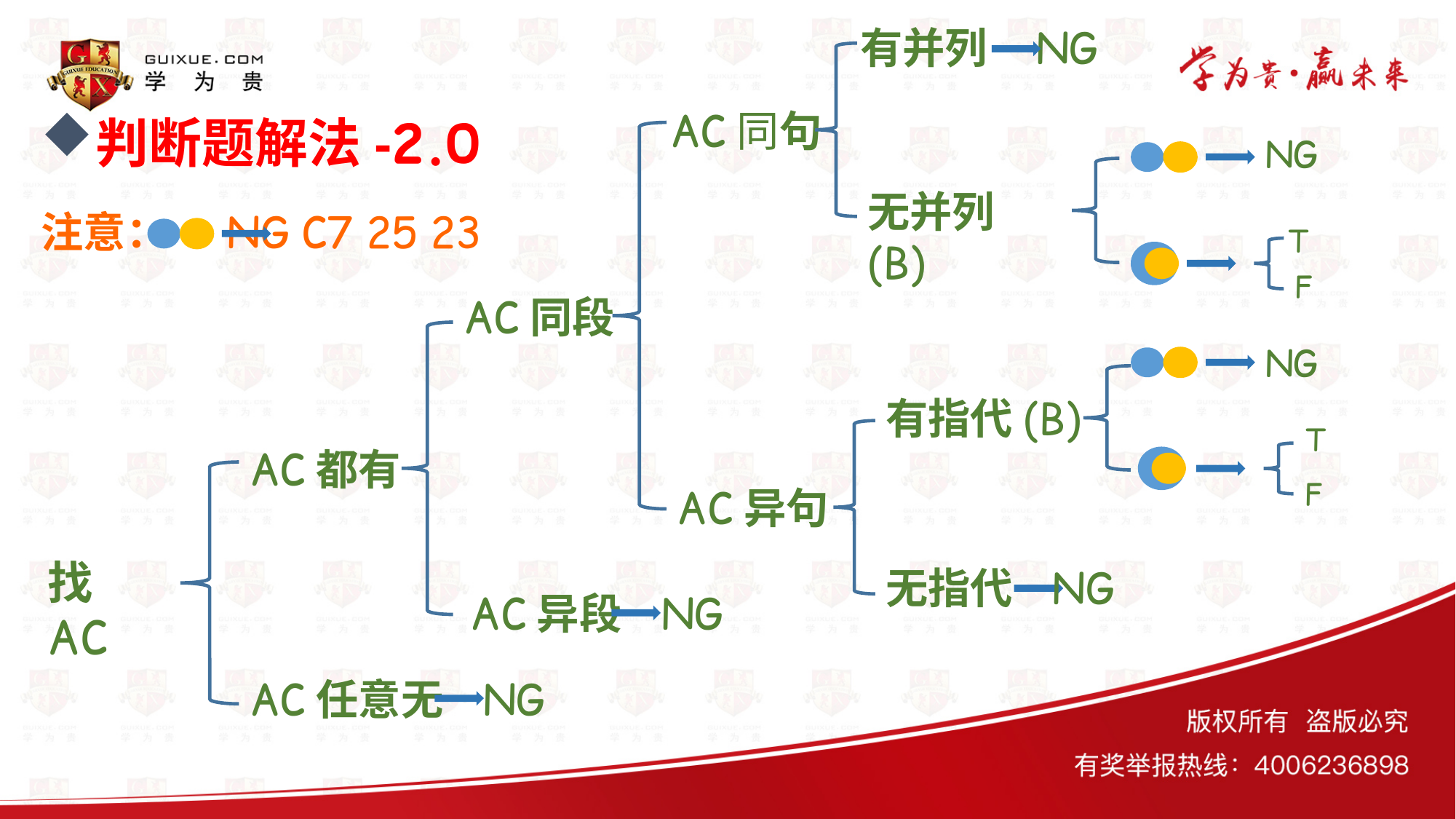

有并列    NG

AC同句
判断题解法-2.0

NG

无并列(B)
注意：     NG C7 25 23
T

F
AC同段

NG

有指代(B)
T

AC都有

F
AC异句
找AC
无指代   NG
AC异段   NG

AC任意无   NG